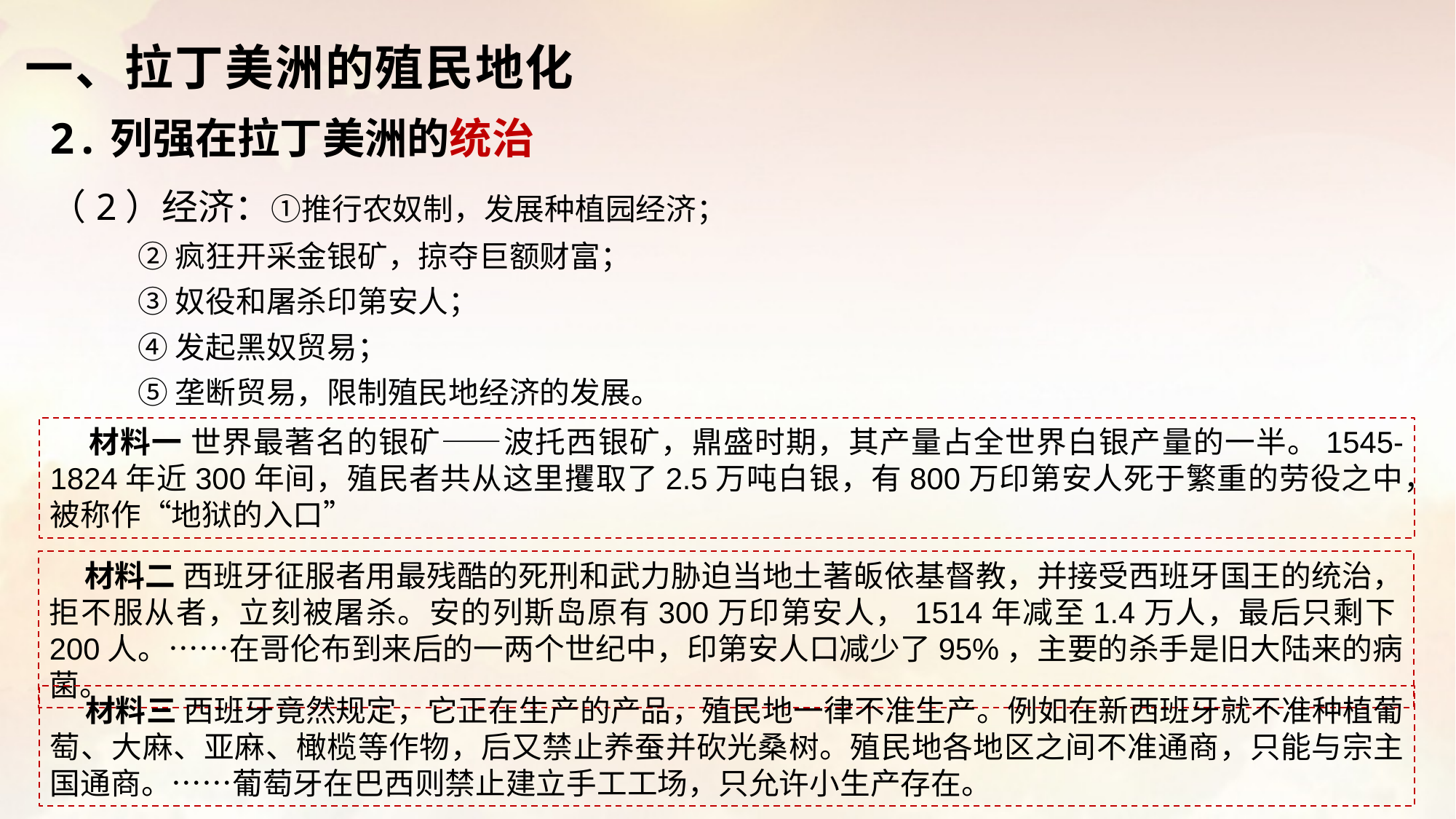

一、拉丁美洲的殖民地化
2.列强在拉丁美洲的统治
（2）经济：①推行农奴制，发展种植园经济；
             ②疯狂开采金银矿，掠夺巨额财富；
             ③奴役和屠杀印第安人；
             ④发起黑奴贸易；
             ⑤垄断贸易，限制殖民地经济的发展。
    材料一 世界最著名的银矿——波托西银矿，鼎盛时期，其产量占全世界白银产量的一半。1545-1824年近300年间，殖民者共从这里攫取了2.5万吨白银，有800万印第安人死于繁重的劳役之中，被称作“地狱的入口”
    材料二 西班牙征服者用最残酷的死刑和武力胁迫当地土著皈依基督教，并接受西班牙国王的统治，拒不服从者，立刻被屠杀。安的列斯岛原有300万印第安人，1514年减至1.4万人，最后只剩下200人。……在哥伦布到来后的一两个世纪中，印第安人口减少了95%，主要的杀手是旧大陆来的病菌。
    材料三 西班牙竟然规定，它正在生产的产品，殖民地一律不准生产。例如在新西班牙就不准种植葡萄、大麻、亚麻、橄榄等作物，后又禁止养蚕并砍光桑树。殖民地各地区之间不准通商，只能与宗主国通商。……葡萄牙在巴西则禁止建立手工工场，只允许小生产存在。